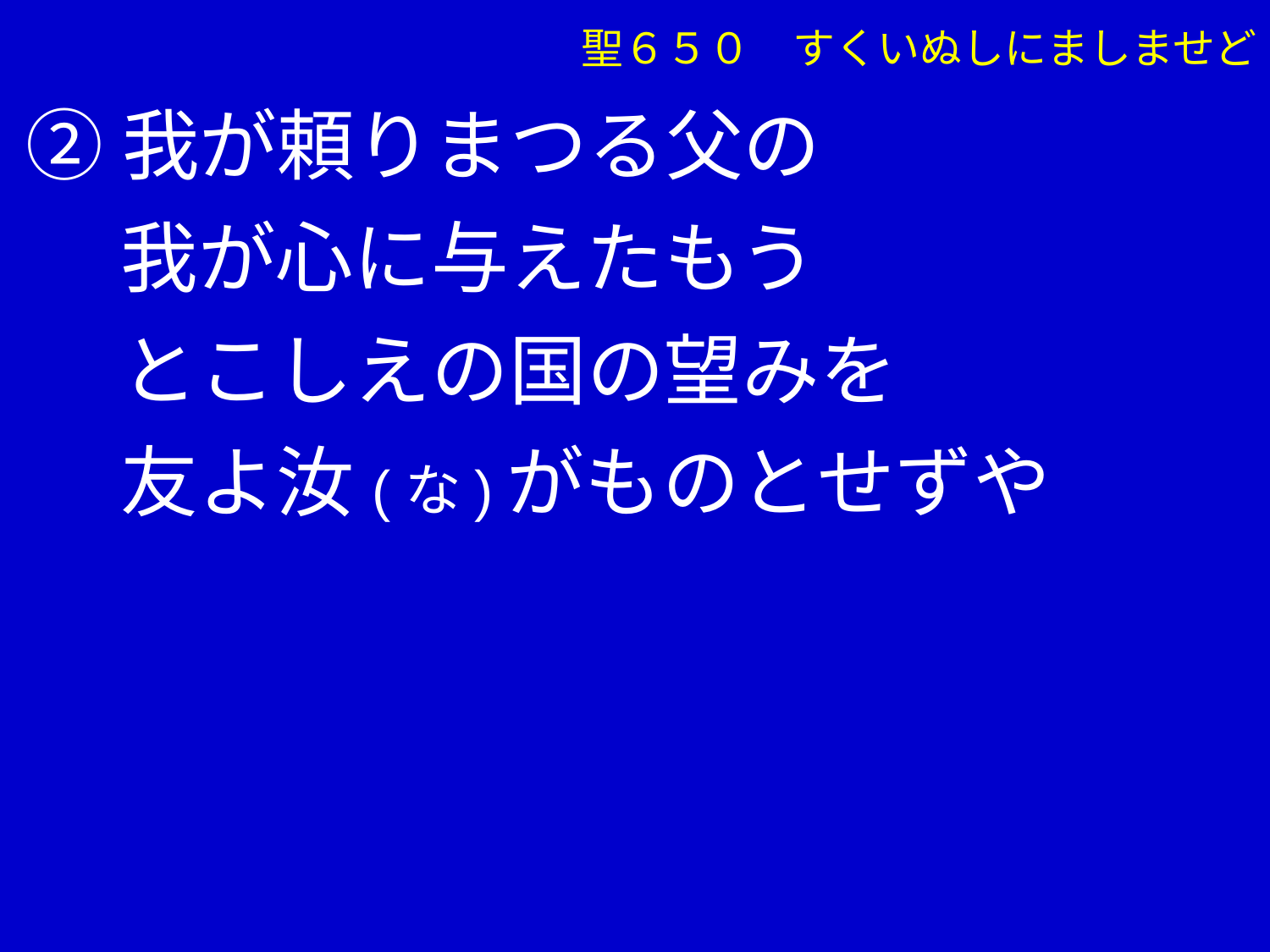

聖６５０　すくいぬしにましませど
②我が頼りまつる父の
　 我が心に与えたもう
　 とこしえの国の望みを
　 友よ汝(な)がものとせずや